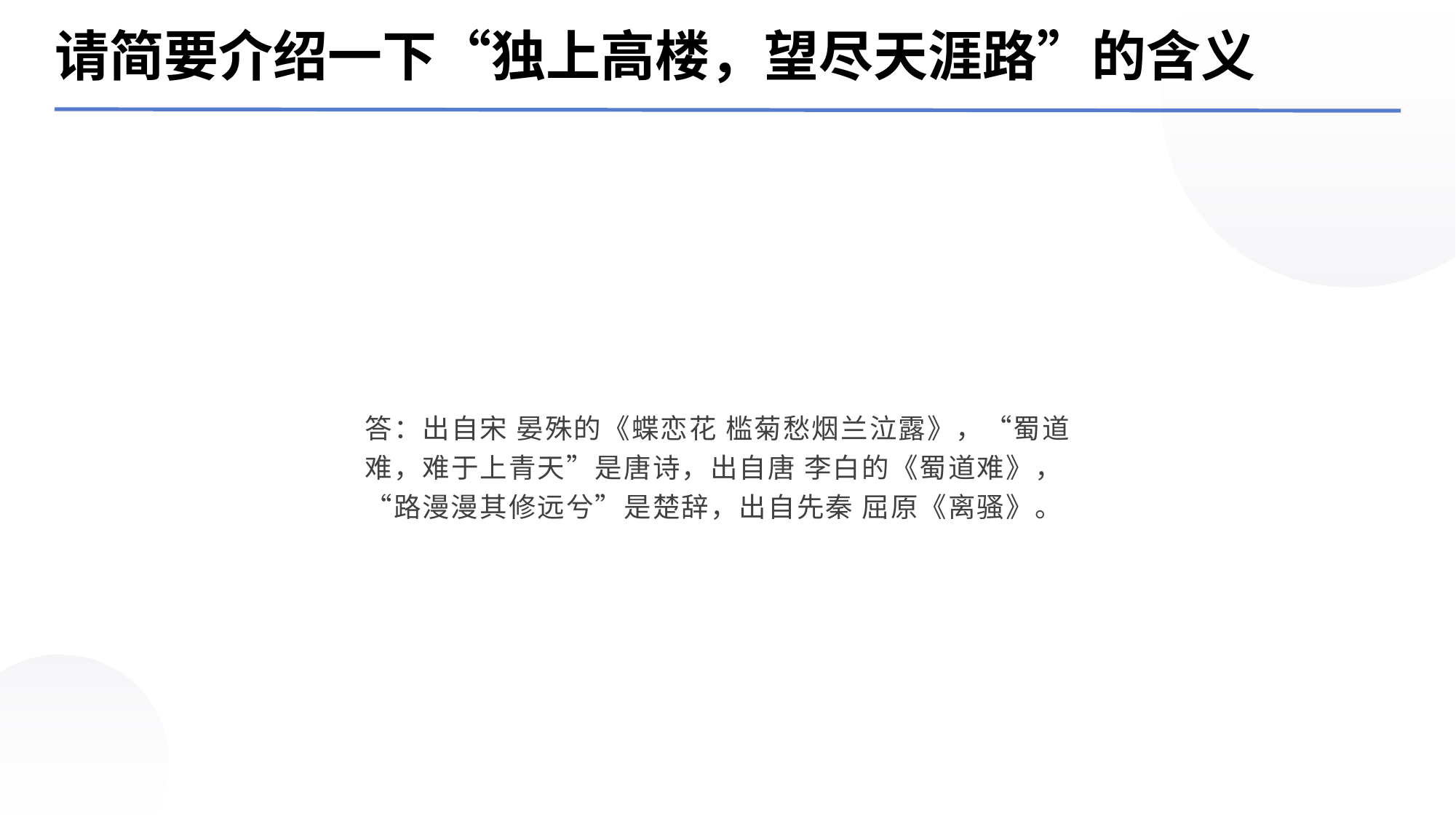

请简要介绍一下“独上高楼，望尽天涯路”的含义
答：出自宋 晏殊的《蝶恋花 槛菊愁烟兰泣露》，“蜀道难，难于上青天”是唐诗，出自唐 李白的《蜀道难》，“路漫漫其修远兮”是楚辞，出自先秦 屈原《离骚》。